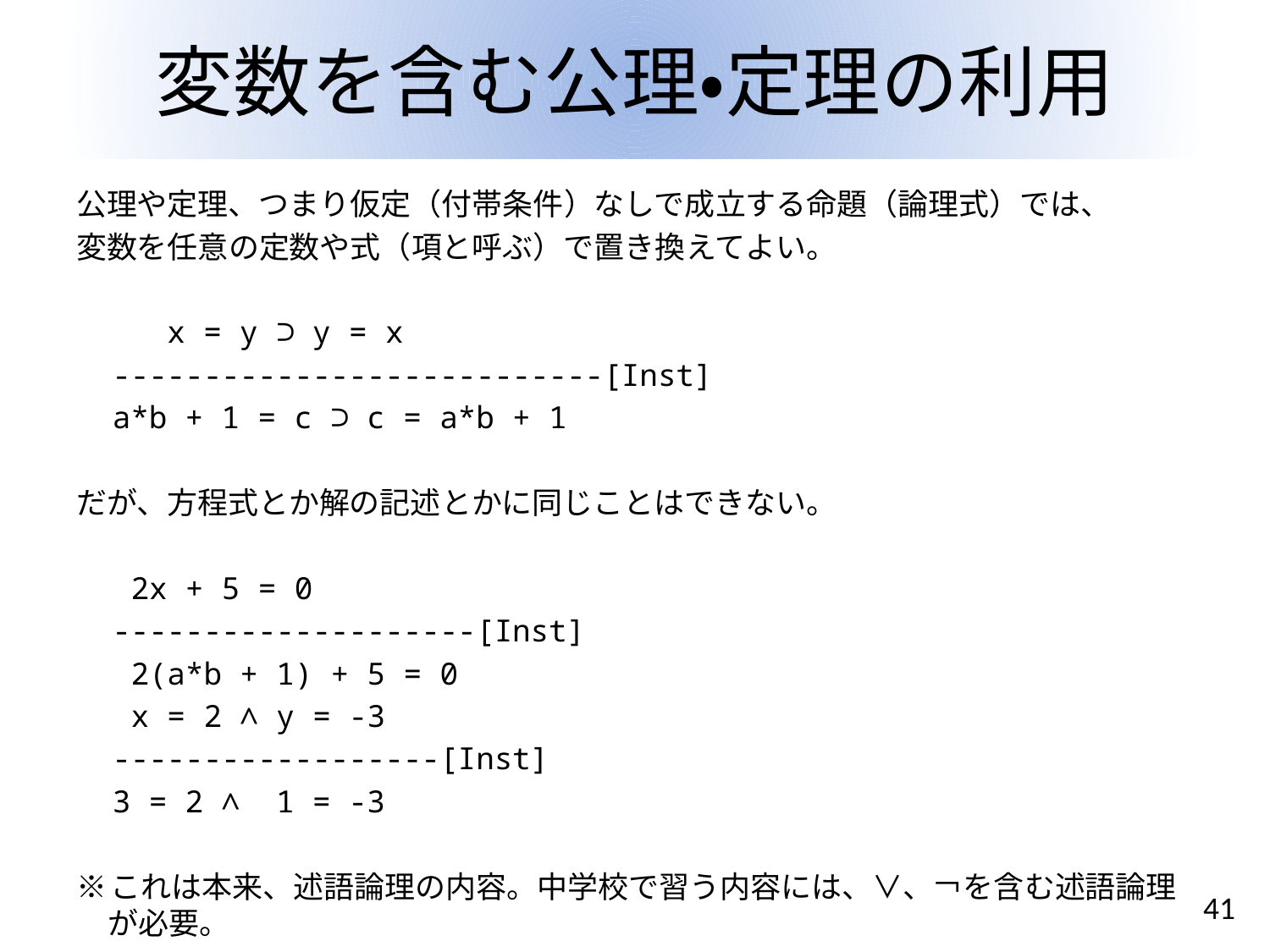

# 変数を含む公理・定理の利用
公理や定理、つまり仮定（付帯条件）なしで成立する命題（論理式）では、
変数を任意の定数や式（項と呼ぶ）で置き換えてよい。

     x = y ⊃ y = x
  ---------------------------[Inst]
  a*b + 1 = c ⊃ c = a*b + 1

だが、方程式とか解の記述とかに同じことはできない。

   2x + 5 = 0
  --------------------[Inst]
   2(a*b + 1) + 5 = 0
   x = 2 ∧ y = -3
  ------------------[Inst]
  3 = 2 ∧  1 = -3

※これは本来、述語論理の内容。中学校で習う内容には、∨、￢を含む述語論理が必要。

41